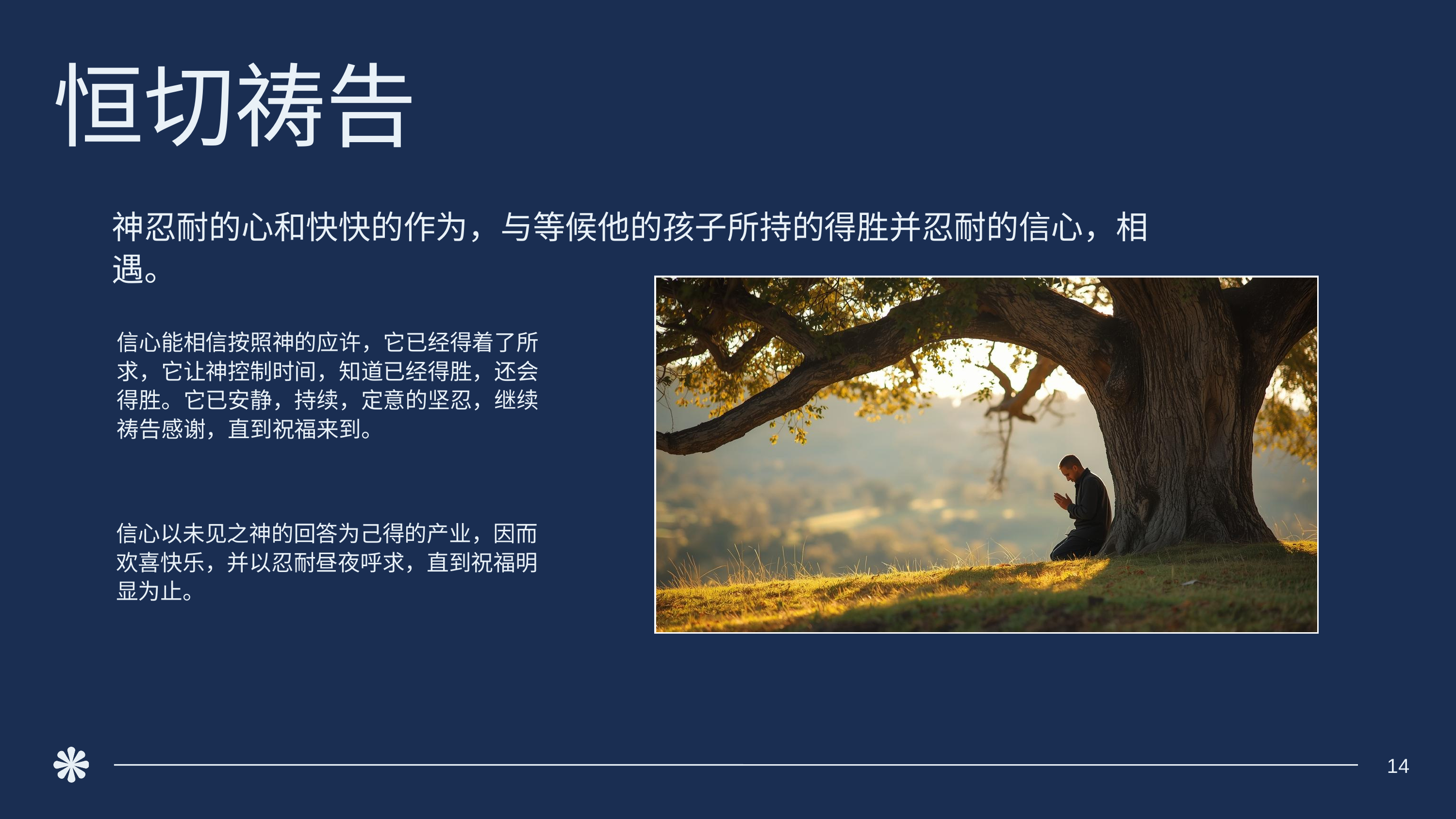

恒切祷告
神忍耐的心和快快的作为，与等候他的孩子所持的得胜并忍耐的信心，相遇。

信心能相信按照神的应许，它已经得着了所求，它让神控制时间，知道已经得胜，还会得胜。它已安静，持续，定意的坚忍，继续祷告感谢，直到祝福来到。
信心以未见之神的回答为己得的产业，因而欢喜快乐，并以忍耐昼夜呼求，直到祝福明显为止。

14